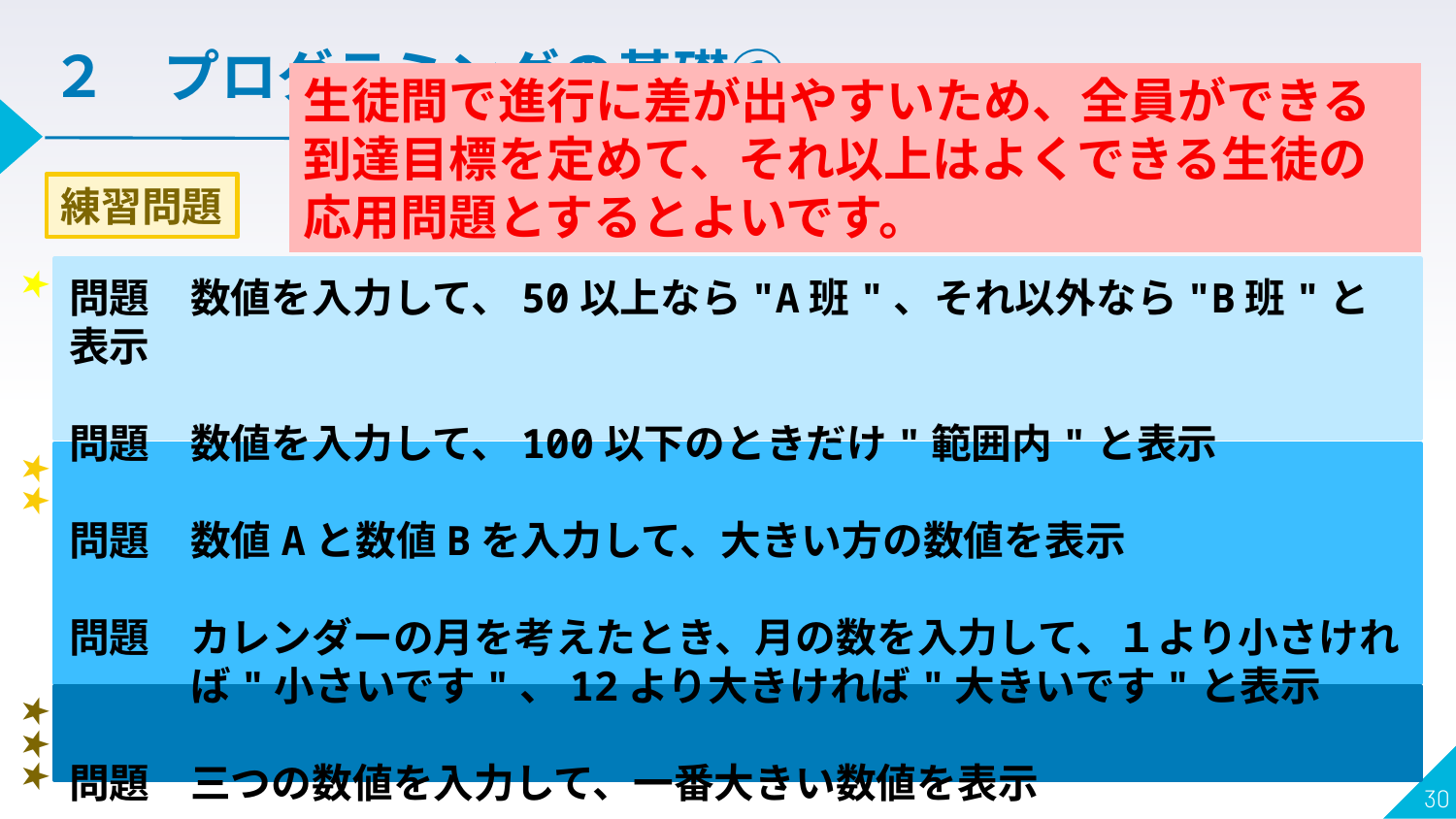

２　プログラミングの基礎①
生徒間で進行に差が出やすいため、全員ができる
到達目標を定めて、それ以上はよくできる生徒の
応用問題とするとよいです。
練習問題
★
★★
★★★

問題　数値を入力して、50以上なら"A班"、それ以外なら"B班"と表示

問題　数値を入力して、100以下のときだけ"範囲内"と表示

問題　数値Aと数値Bを入力して、大きい方の数値を表示

問題　カレンダーの月を考えたとき、月の数を入力して、１より小さけれ
　　　ば"小さいです"、12より大きければ"大きいです"と表示

問題　三つの数値を入力して、一番大きい数値を表示

30